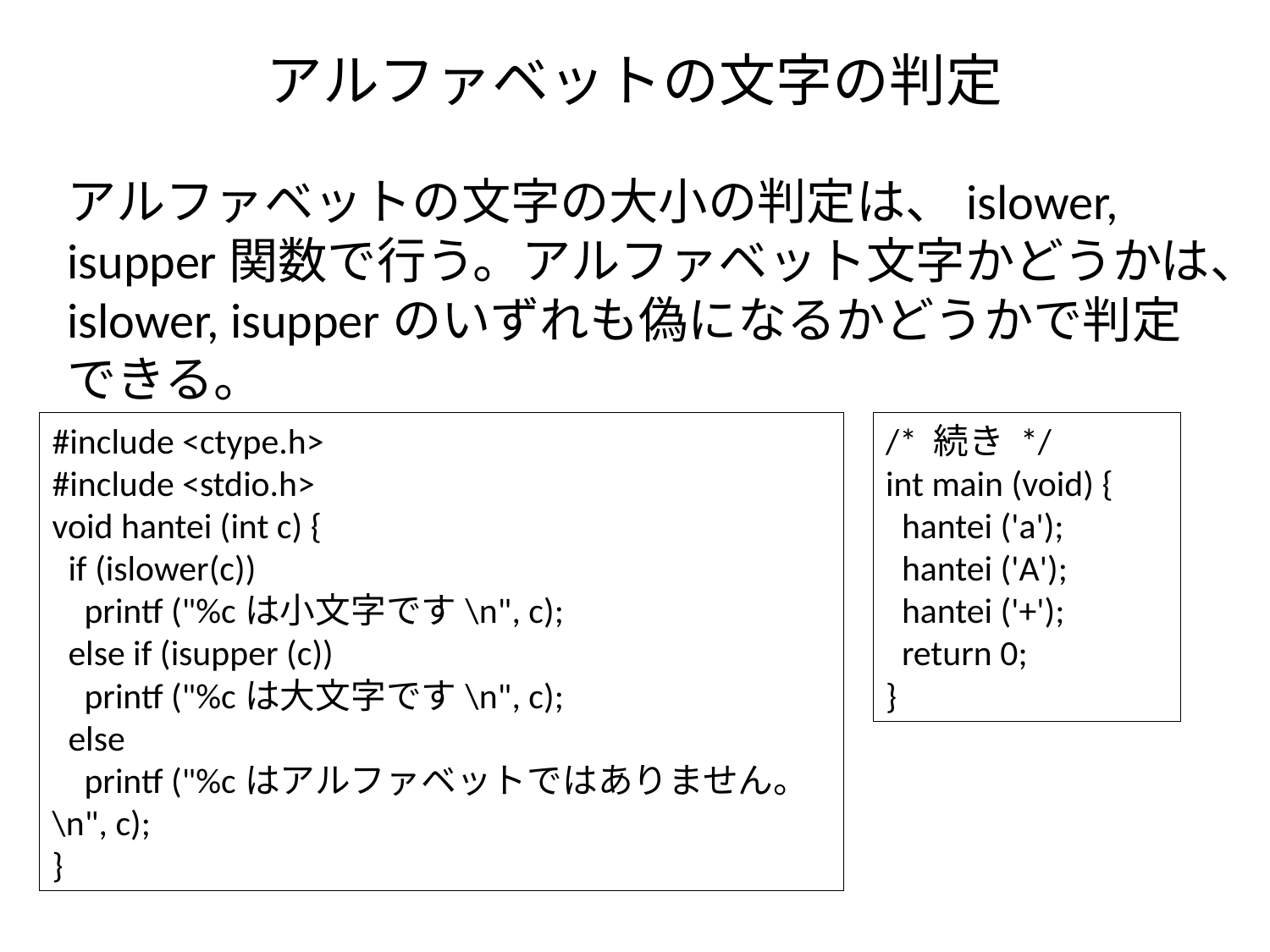

# アルファベットの文字の判定
アルファベットの文字の大小の判定は、islower, isupper関数で行う。アルファベット文字かどうかは、islower, isupperのいずれも偽になるかどうかで判定できる。
#include <ctype.h>
#include <stdio.h>
void hantei (int c) {
  if (islower(c))
    printf ("%cは小文字です\n", c);
  else if (isupper (c))
    printf ("%cは大文字です\n", c);
  else
    printf ("%cはアルファベットではありません。\n", c);
}
/* 続き */
int main (void) {
  hantei ('a');
  hantei ('A');
  hantei ('+');
  return 0;
}